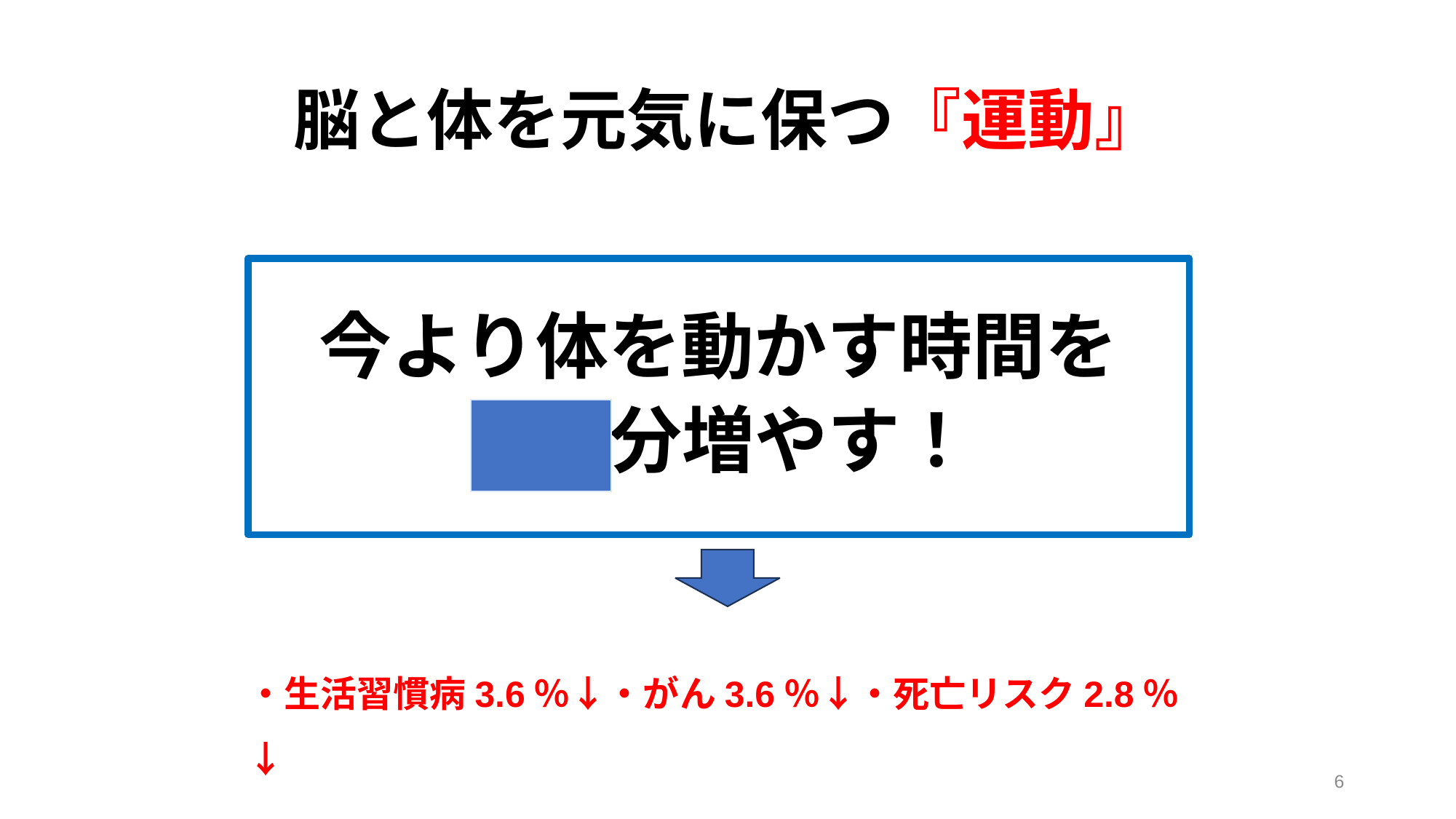

# 脳と体を元気に保つ『運動』
今より体を動かす時間を
１０分増やす！

・生活習慣病3.6％↓・がん3.6％↓・死亡リスク2.8％↓
6